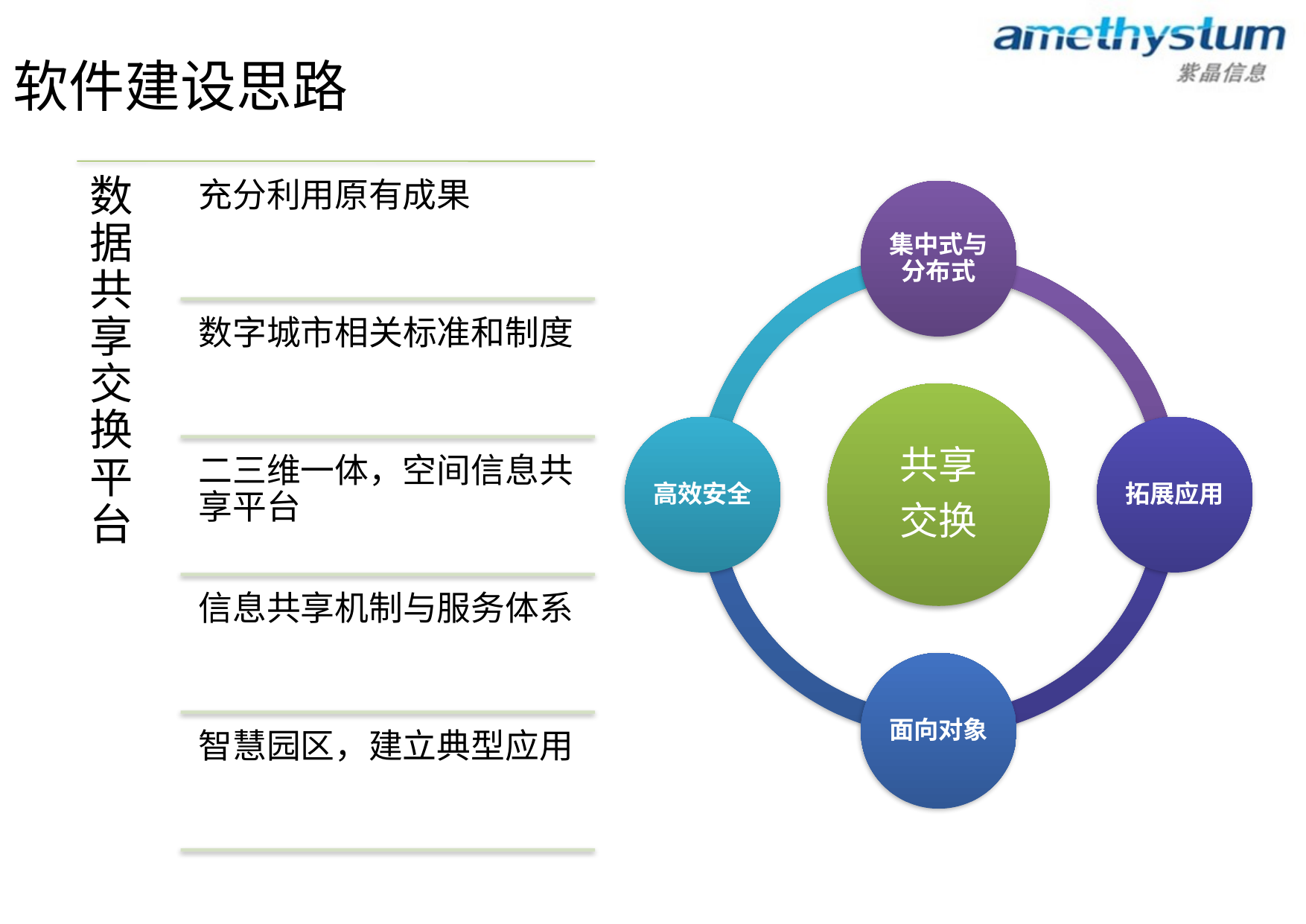

软件建设思路
数据共享交换平台
充分利用原有成果
数字城市相关标准和制度
二三维一体，空间信息共享平台
信息共享机制与服务体系
智慧园区，建立典型应用
共享
交换
集中式与分布式
拓展应用
面向对象
高效安全